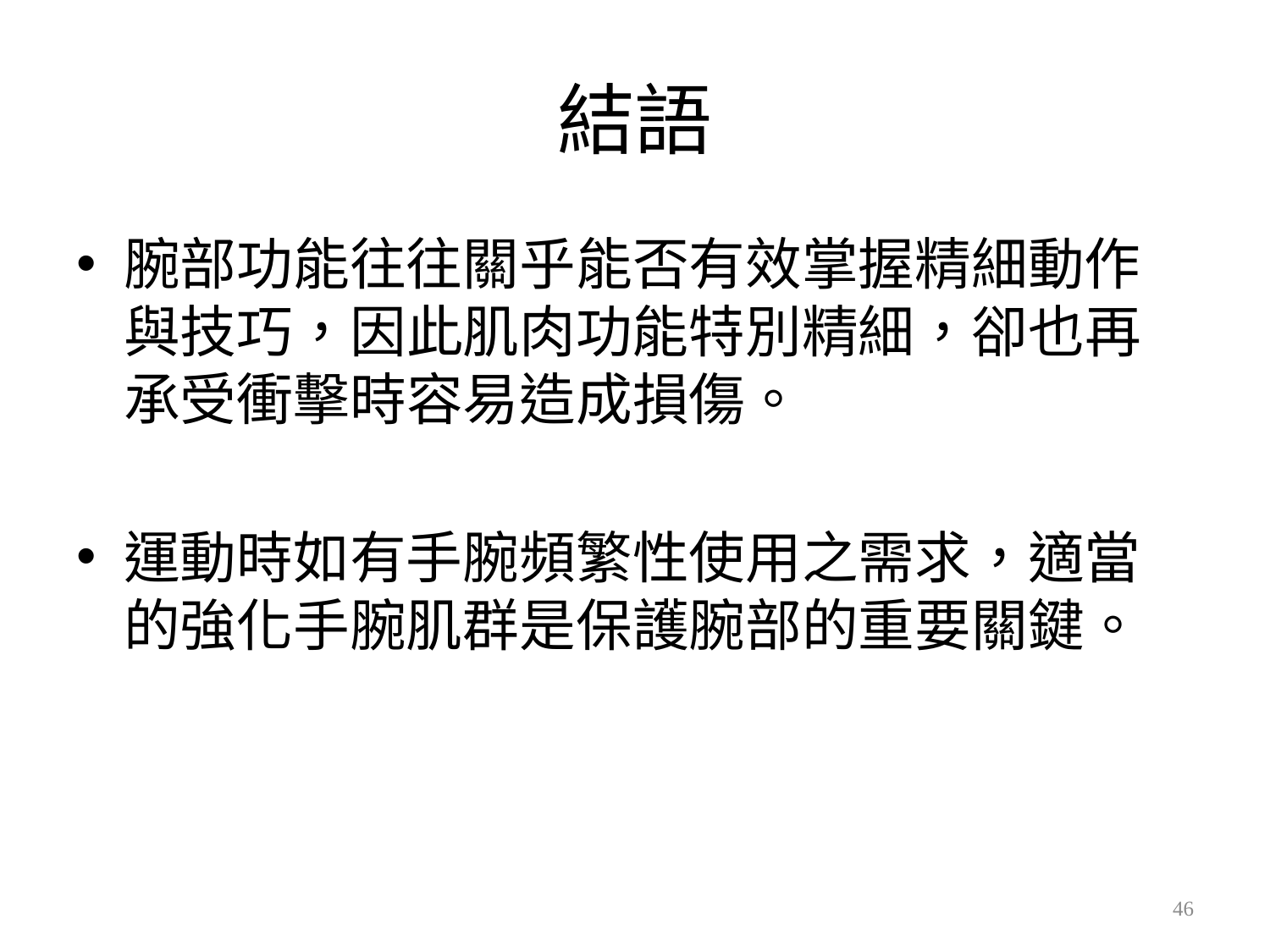

# 結語
腕部功能往往關乎能否有效掌握精細動作與技巧，因此肌肉功能特別精細，卻也再承受衝擊時容易造成損傷。

運動時如有手腕頻繁性使用之需求，適當的強化手腕肌群是保護腕部的重要關鍵。
46